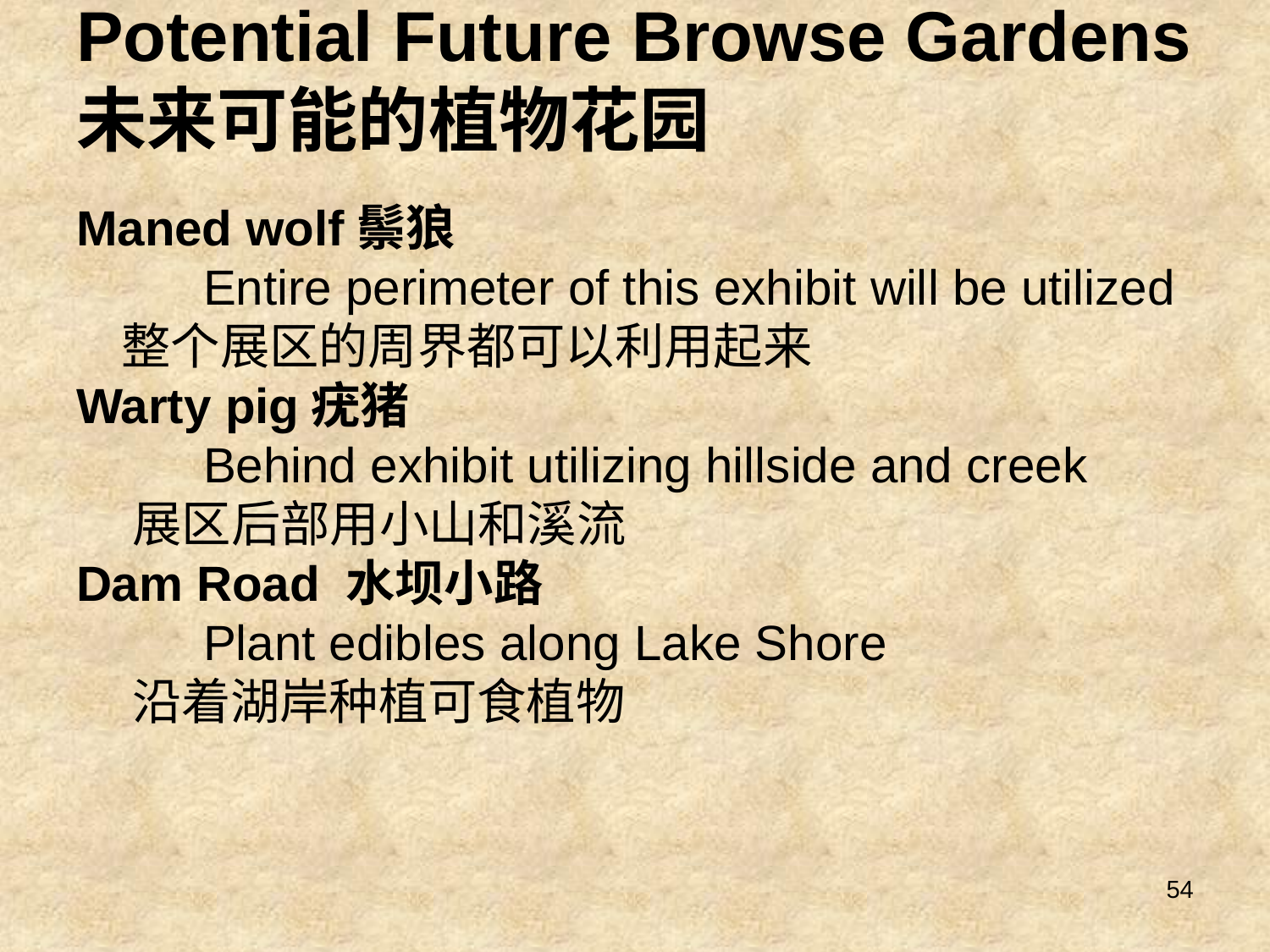

Potential Future Browse Gardens
未来可能的植物花园
Maned wolf鬃狼
	Entire perimeter of this exhibit will be utilized
   整个展区的周界都可以利用起来
Warty pig疣猪
	Behind exhibit utilizing hillside and creek
    展区后部用小山和溪流
Dam Road 水坝小路
	Plant edibles along Lake Shore
    沿着湖岸种植可食植物
54